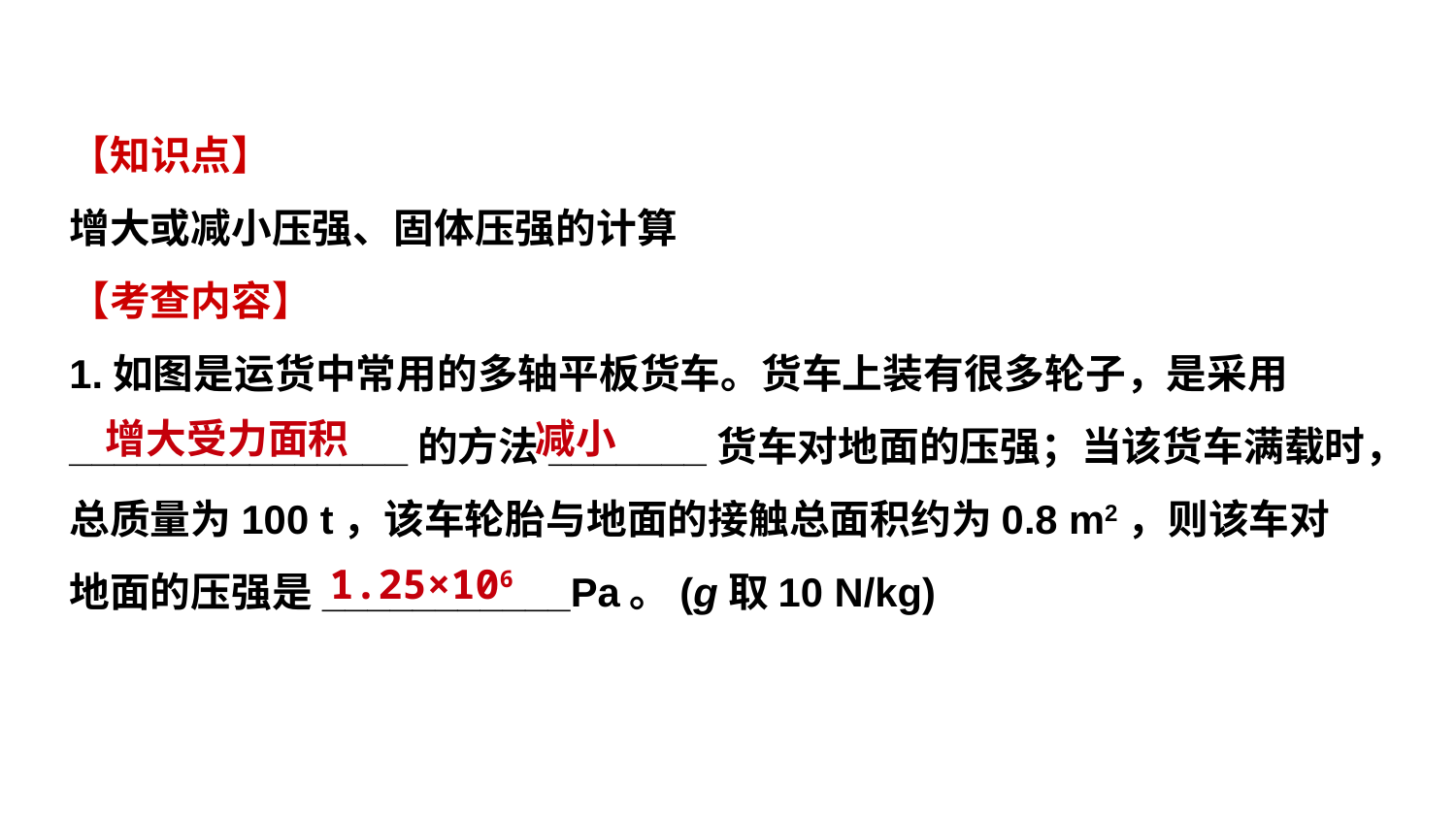

【知识点】
增大或减小压强、固体压强的计算
【考查内容】
1.如图是运货中常用的多轴平板货车。货车上装有很多轮子，是采用
_______________的方法_______货车对地面的压强；当该货车满载时，
总质量为100 t，该车轮胎与地面的接触总面积约为0.8 m2，则该车对
地面的压强是___________Pa。(g取10 N/kg)
 增大受力面积
 减小
 1.25×106